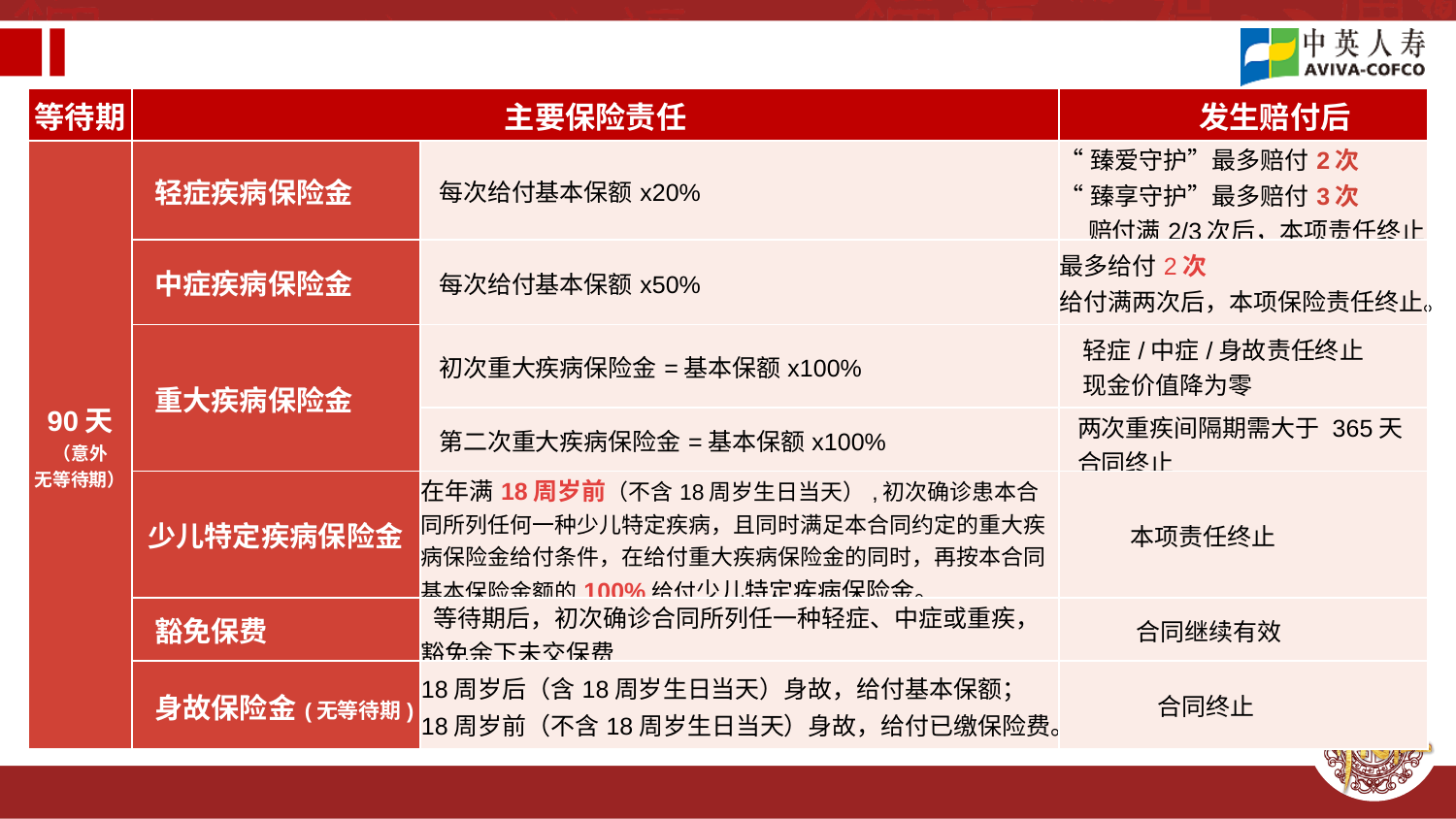

| 等待期 | 主要保险责任 |  | 发生赔付后 |
| --- | --- | --- | --- |
| 90天 （意外 无等待期） | 轻症疾病保险金 | 每次给付基本保额x20% | “臻爱守护”最多赔付2次 “臻享守护”最多赔付3次 赔付满2/3次后，本项责任终止 |
|  | 中症疾病保险金 | 每次给付基本保额x50% | 最多给付2次 给付满两次后，本项保险责任终止。 |
|  | 重大疾病保险金 | 初次重大疾病保险金=基本保额x100% | 轻症/中症/身故责任终止 现金价值降为零 |
|  |  | 第二次重大疾病保险金=基本保额x100% | 两次重疾间隔期需大于 365天 合同终止 |
|  | 少儿特定疾病保险金 | 在年满18周岁前（不含18周岁生日当天）,初次确诊患本合同所列任何一种少儿特定疾病，且同时满足本合同约定的重大疾病保险金给付条件，在给付重大疾病保险金的同时，再按本合同基本保险金额的100%给付少儿特定疾病保险金。 | 本项责任终止 |
|  | 豁免保费 | 等待期后，初次确诊合同所列任一种轻症、中症或重疾，豁免余下未交保费 | 合同继续有效 |
|  | 身故保险金(无等待期) | 18周岁后（含18周岁生日当天）身故，给付基本保额； 18周岁前（不含18周岁生日当天）身故，给付已缴保险费。 | 合同终止 |
间隔期最短，仅3年
赔付条件最有利于客户